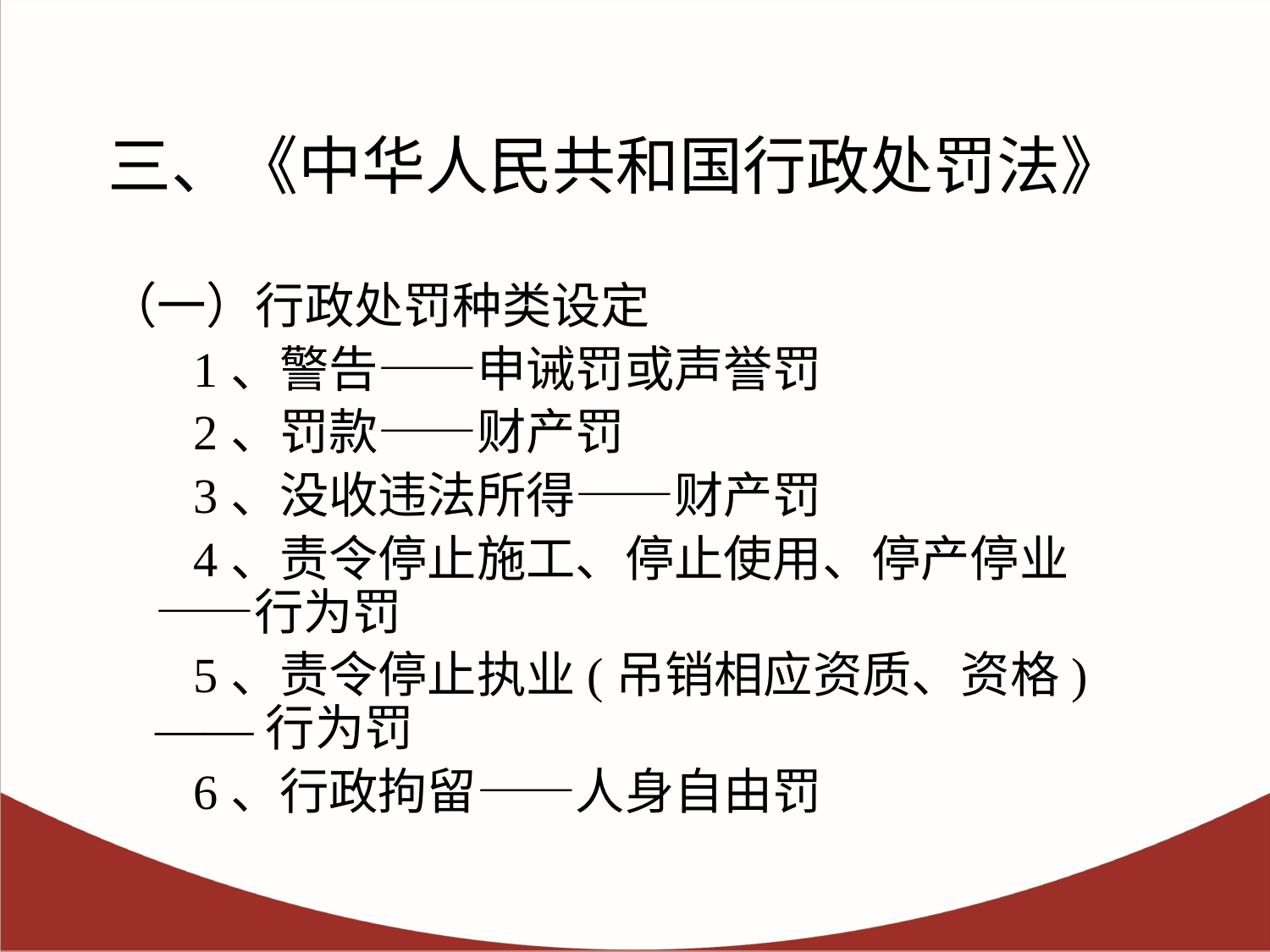

# 三、《中华人民共和国行政处罚法》
（一）行政处罚种类设定
       1、警告——申诫罚或声誉罚
       2、罚款——财产罚
       3、没收违法所得——财产罚
       4、责令停止施工、停止使用、停产停业——行为罚
       5、责令停止执业(吊销相应资质、资格)——行为罚
       6、行政拘留——人身自由罚